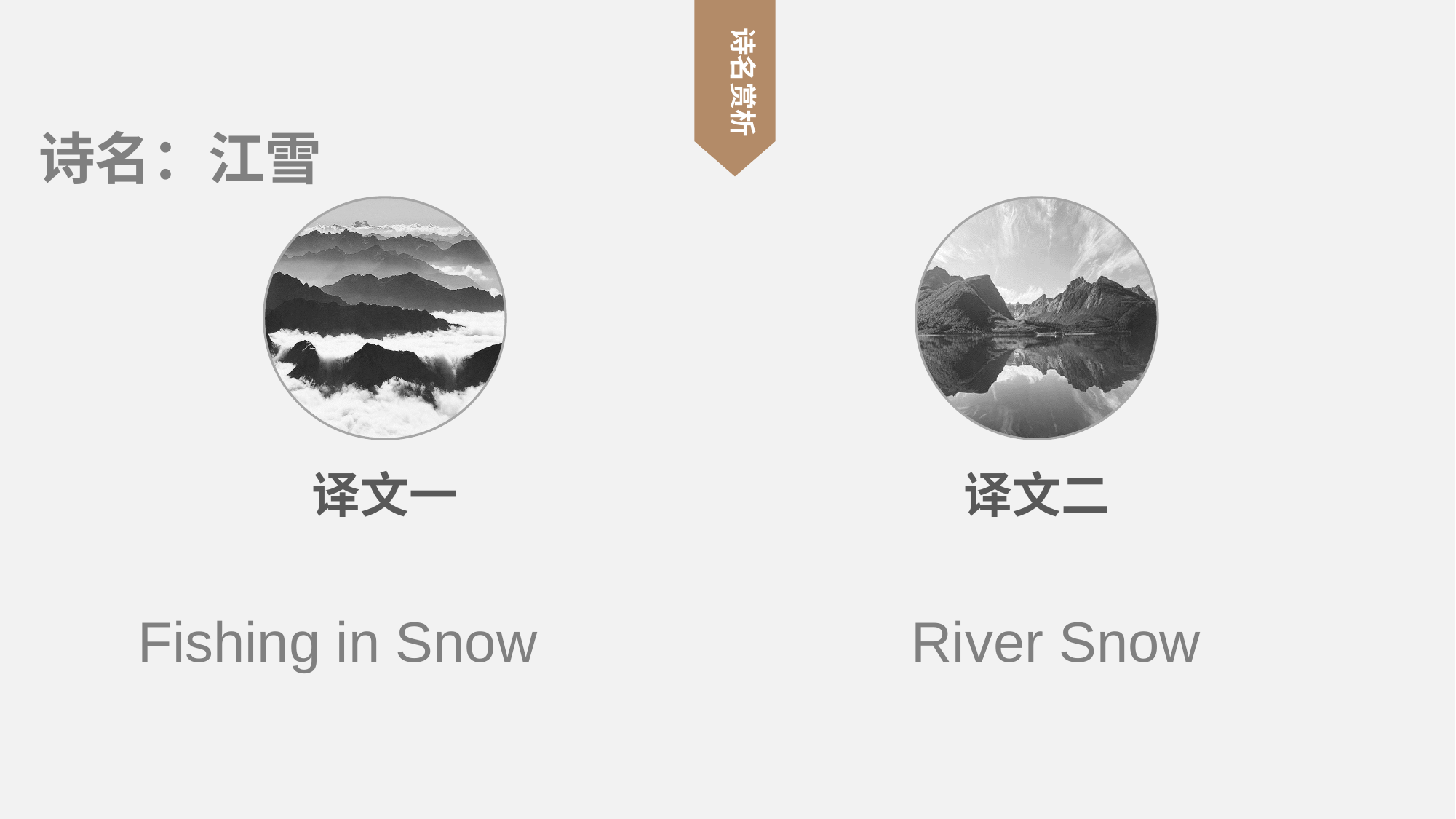

诗名赏析
诗名：江雪

译文一
译文二
River Snow
Fishing in Snow